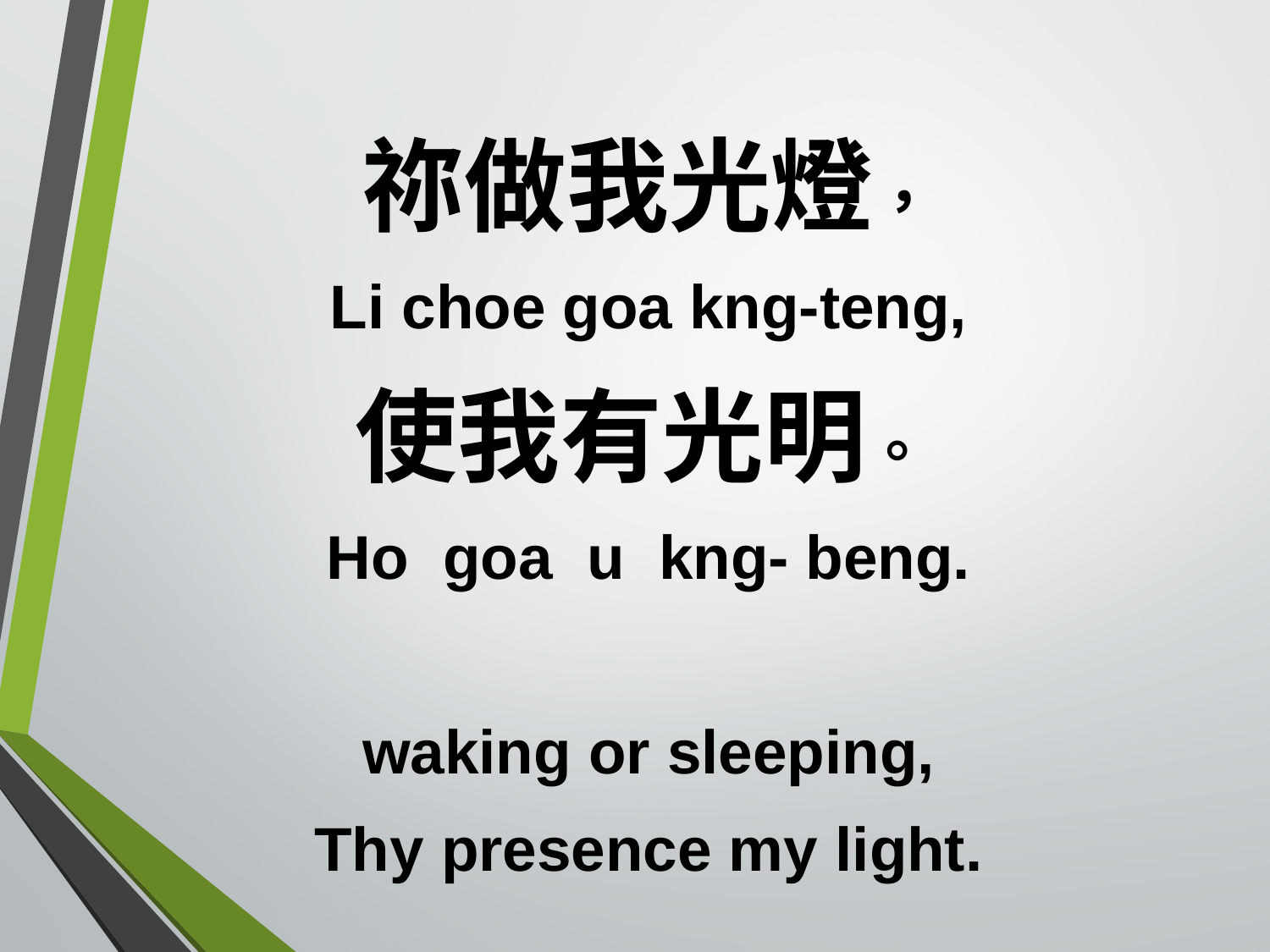

祢做我光燈，
Li choe goa kng-teng,
使我有光明。
Ho  goa  u  kng- beng.

waking or sleeping,
Thy presence my light.